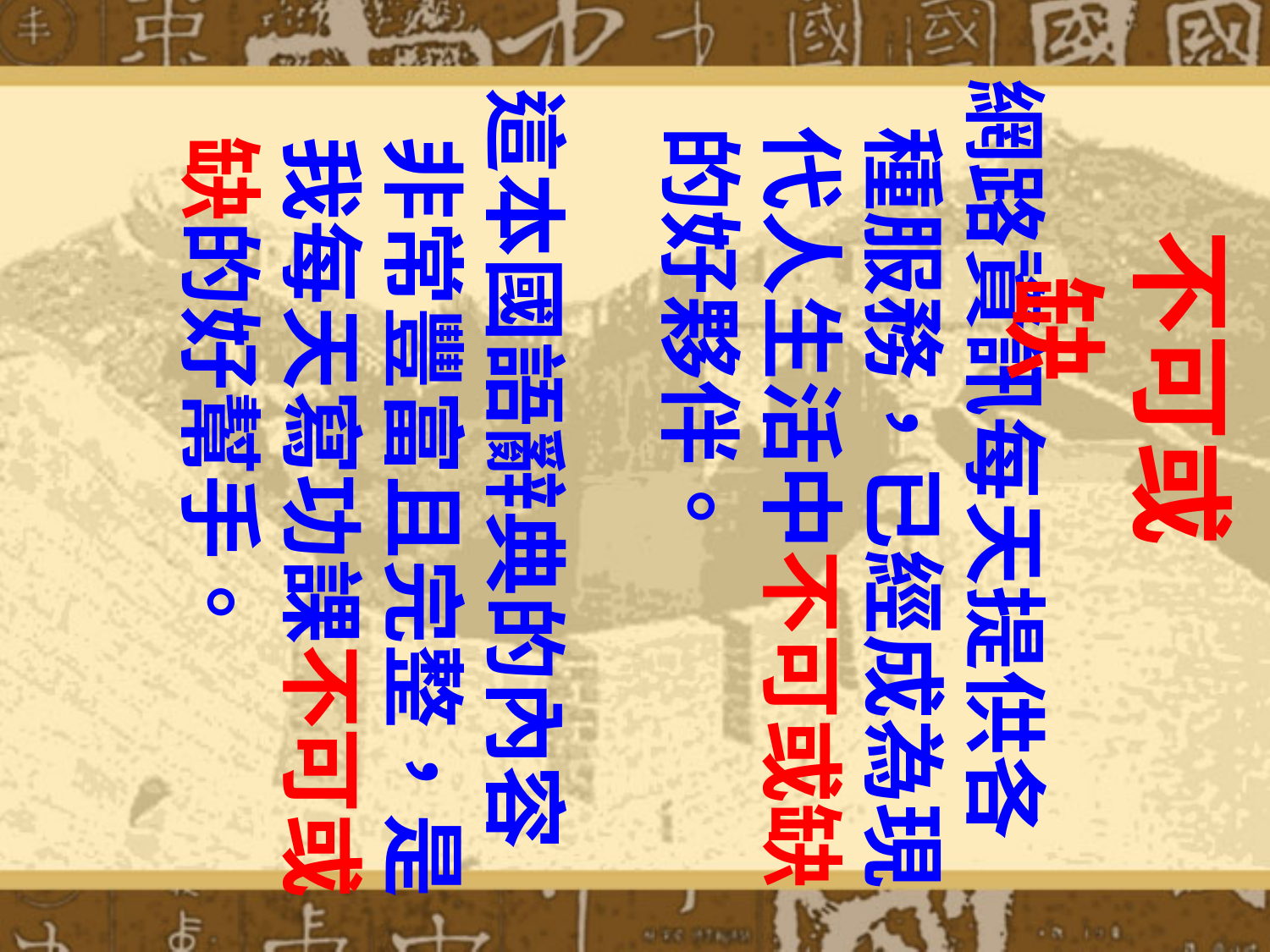

網路資訊每天提供各種服務，已經成為現代人生活中不可或缺的好夥伴。
這本國語辭典的內容非常豐富且完整，是我每天寫功課不可或缺的好幫手。
不可或缺